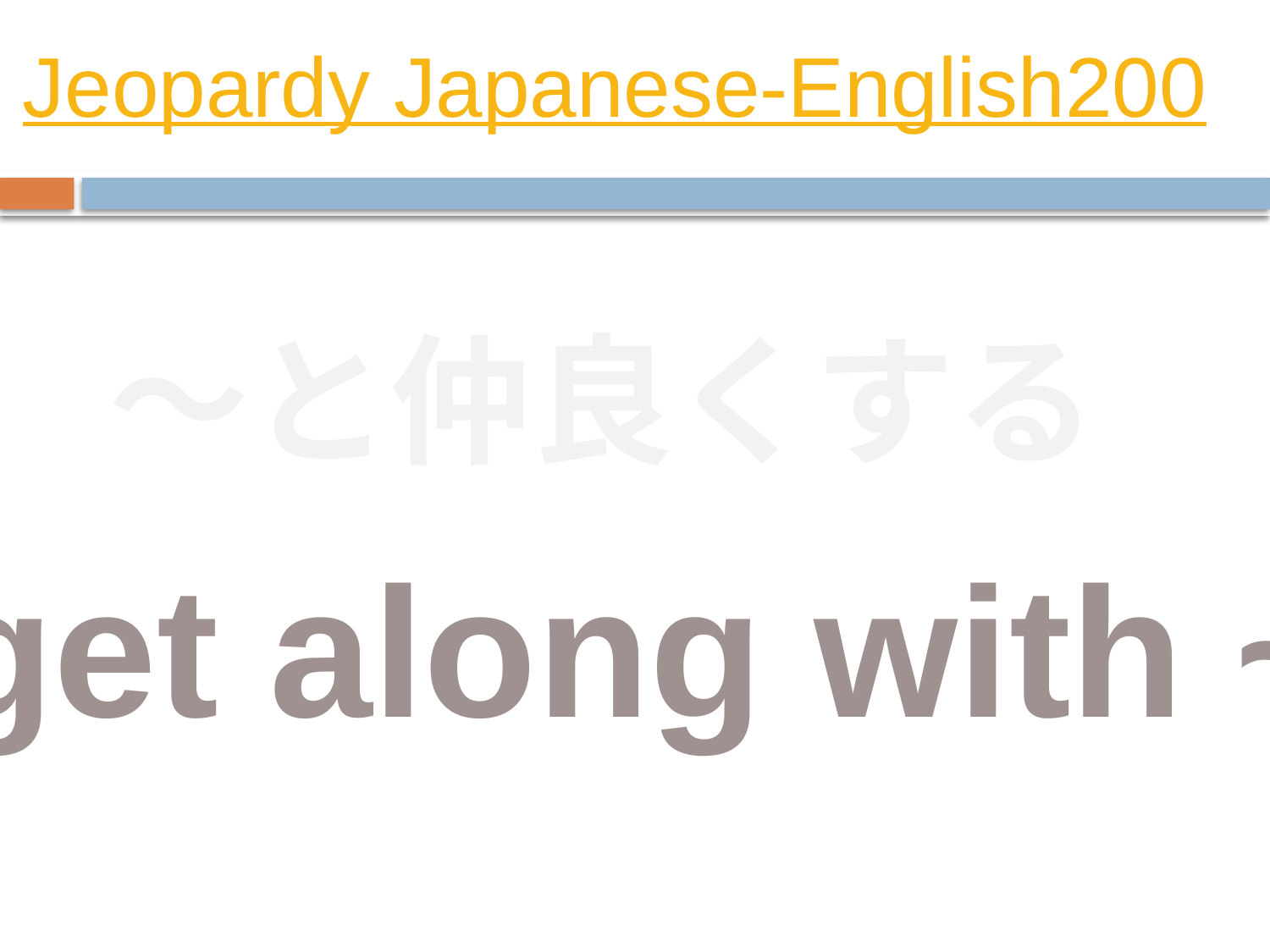

# Jeopardy Japanese-English200
～と仲良くする
get along with ~